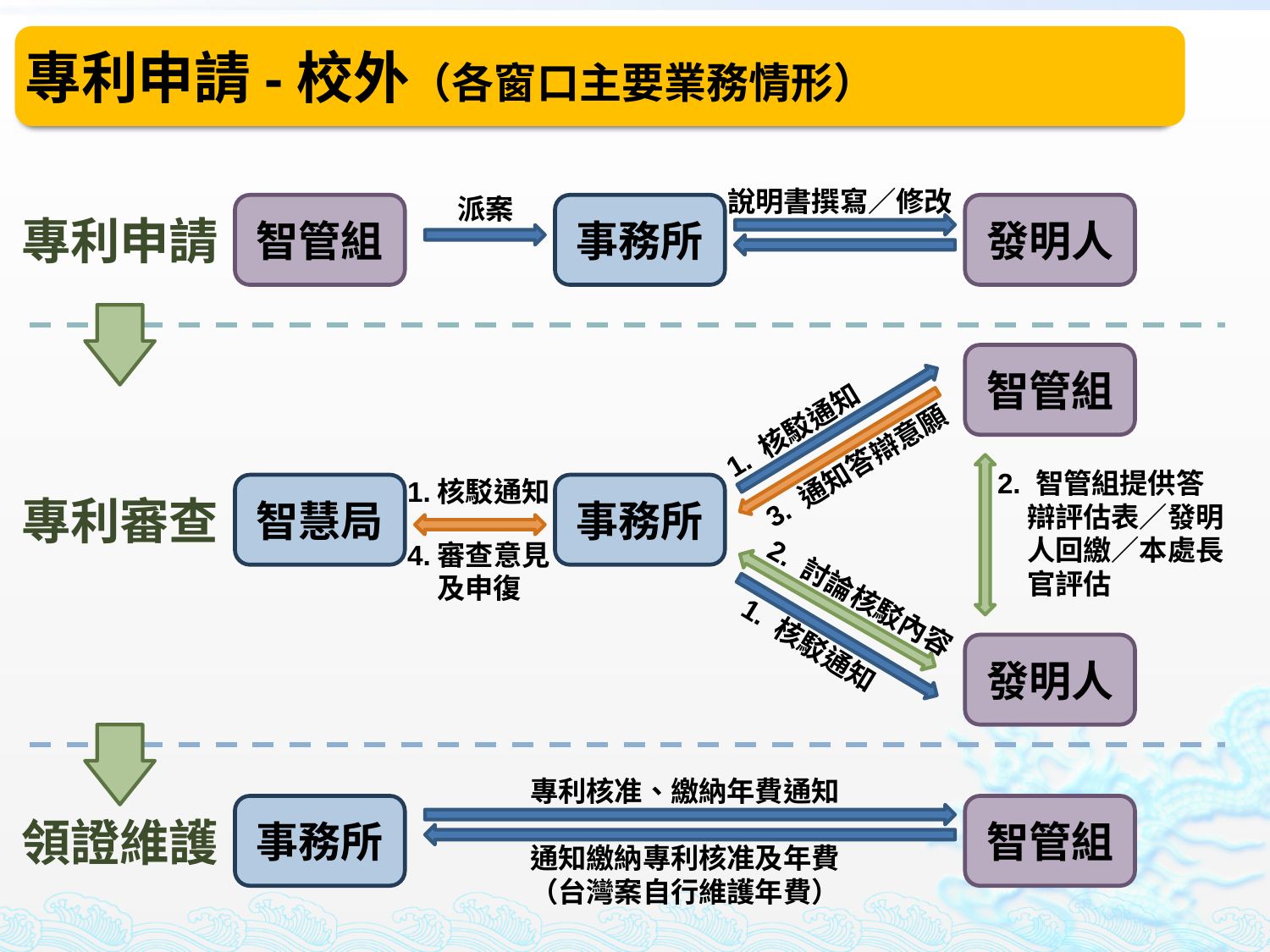

專利申請-校外（各窗口主要業務情形）

說明書撰寫／修改
專利申請
派案
智管組
事務所
發明人

智管組
1. 核駁通知
3. 通知答辯意願
專利審查
1.核駁通知
智慧局
事務所
2. 智管組提供答辯評估表／發明人回繳／本處長官評估

4.審查意見
及申復

2. 討論核駁內容

1. 核駁通知
發明人

專利核准、繳納年費通知
領證維護
事務所
智管組
通知繳納專利核准及年費（台灣案自行維護年費）